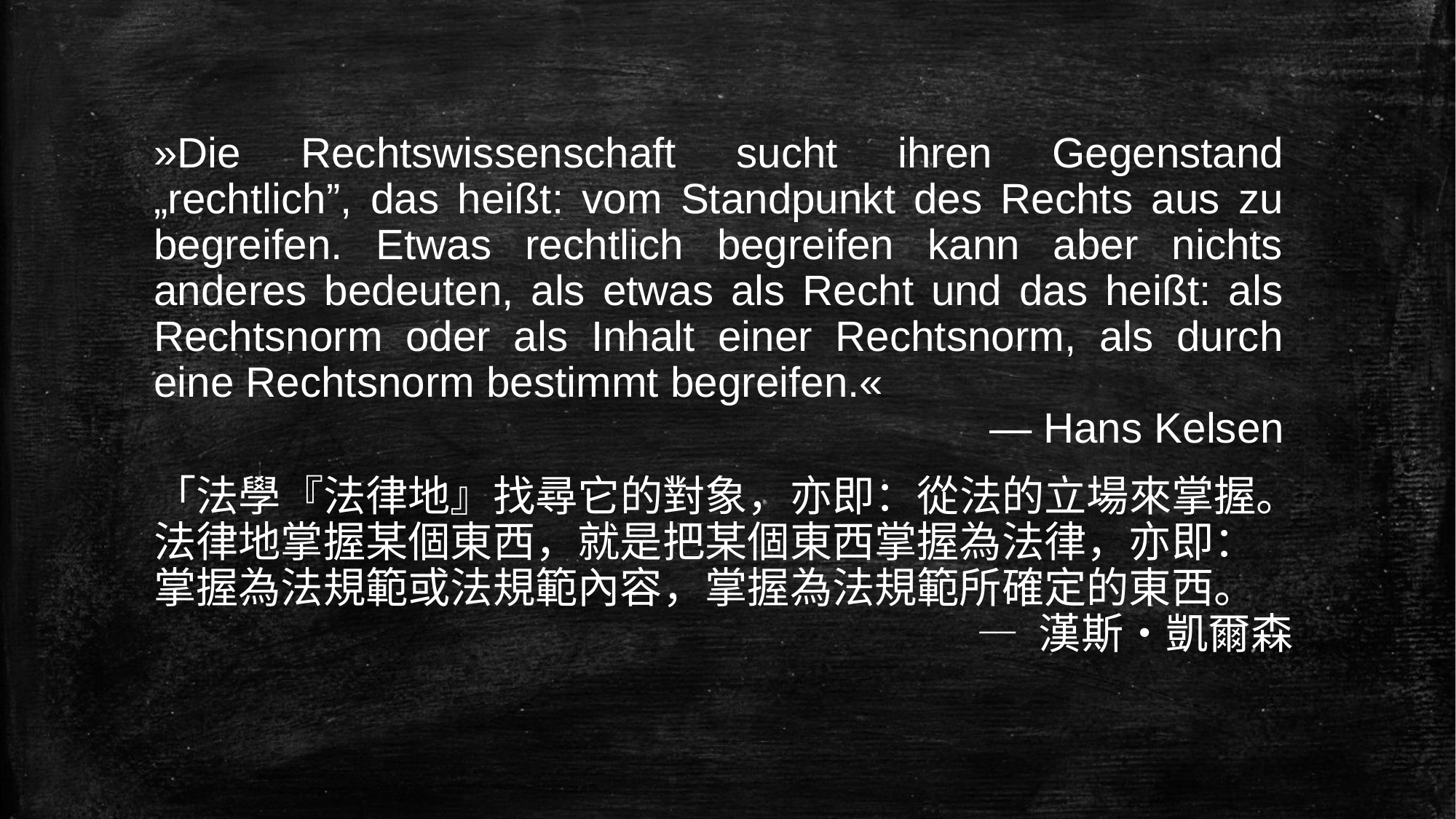

»Die Rechtswissenschaft sucht ihren Gegenstand „rechtlich”, das heißt: vom Standpunkt des Rechts aus zu begreifen. Etwas rechtlich begreifen kann aber nichts anderes bedeuten, als etwas als Recht und das heißt: als Rechtsnorm oder als Inhalt einer Rechtsnorm, als durch eine Rechtsnorm bestimmt begreifen.«
— Hans Kelsen
「法學『法律地』找尋它的對象，亦即：從法的立場來掌握。法律地掌握某個東西，就是把某個東西掌握為法律，亦即：掌握為法規範或法規範內容，掌握為法規範所確定的東西。
— 漢斯・凱爾森